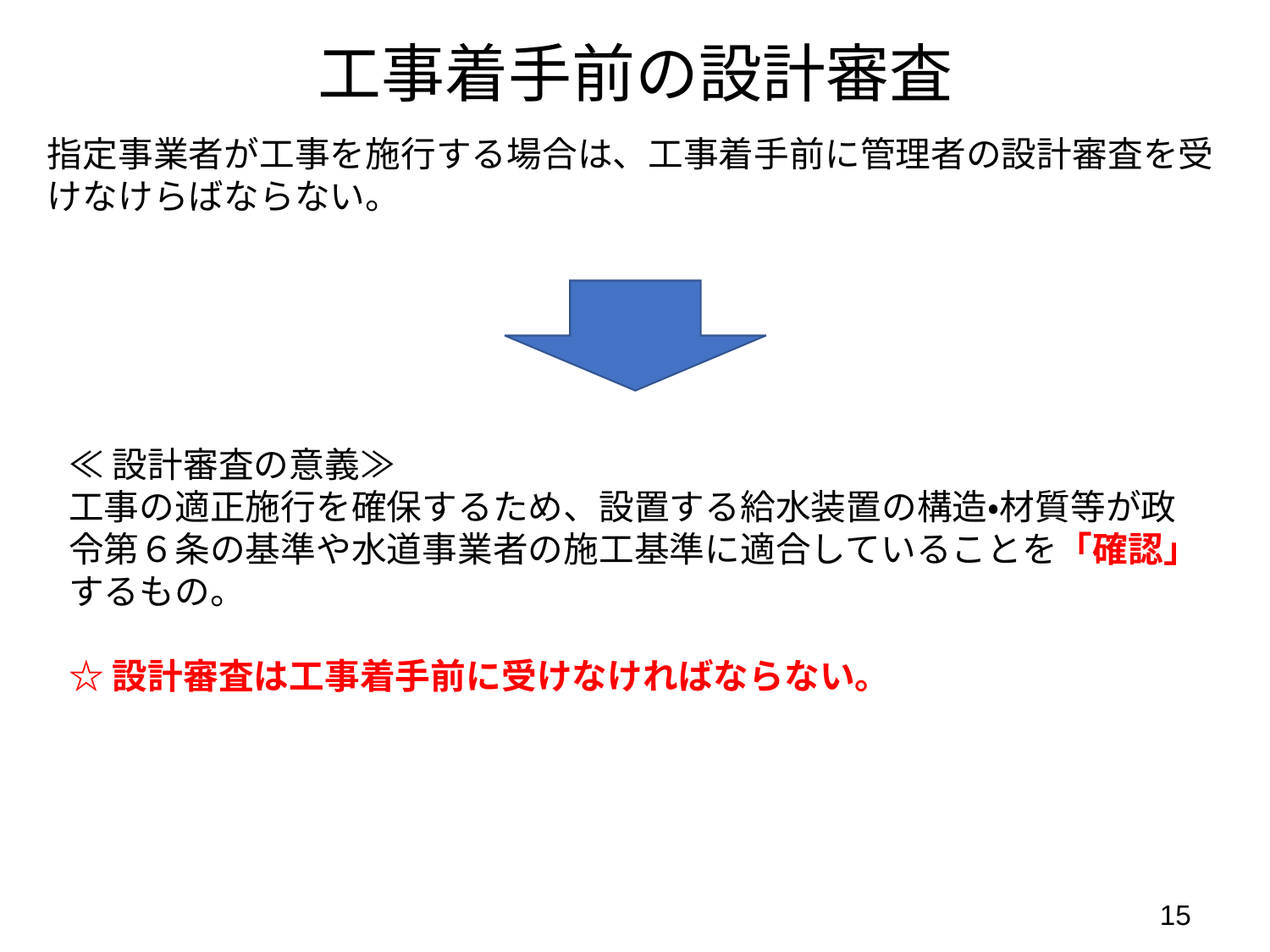

工事着手前の設計審査
指定事業者が工事を施行する場合は、工事着手前に管理者の設計審査を受けなけらばならない。

≪設計審査の意義≫
工事の適正施行を確保するため、設置する給水装置の構造・材質等が政令第６条の基準や水道事業者の施工基準に適合していることを「確認」するもの。

☆設計審査は工事着手前に受けなければならない。
15